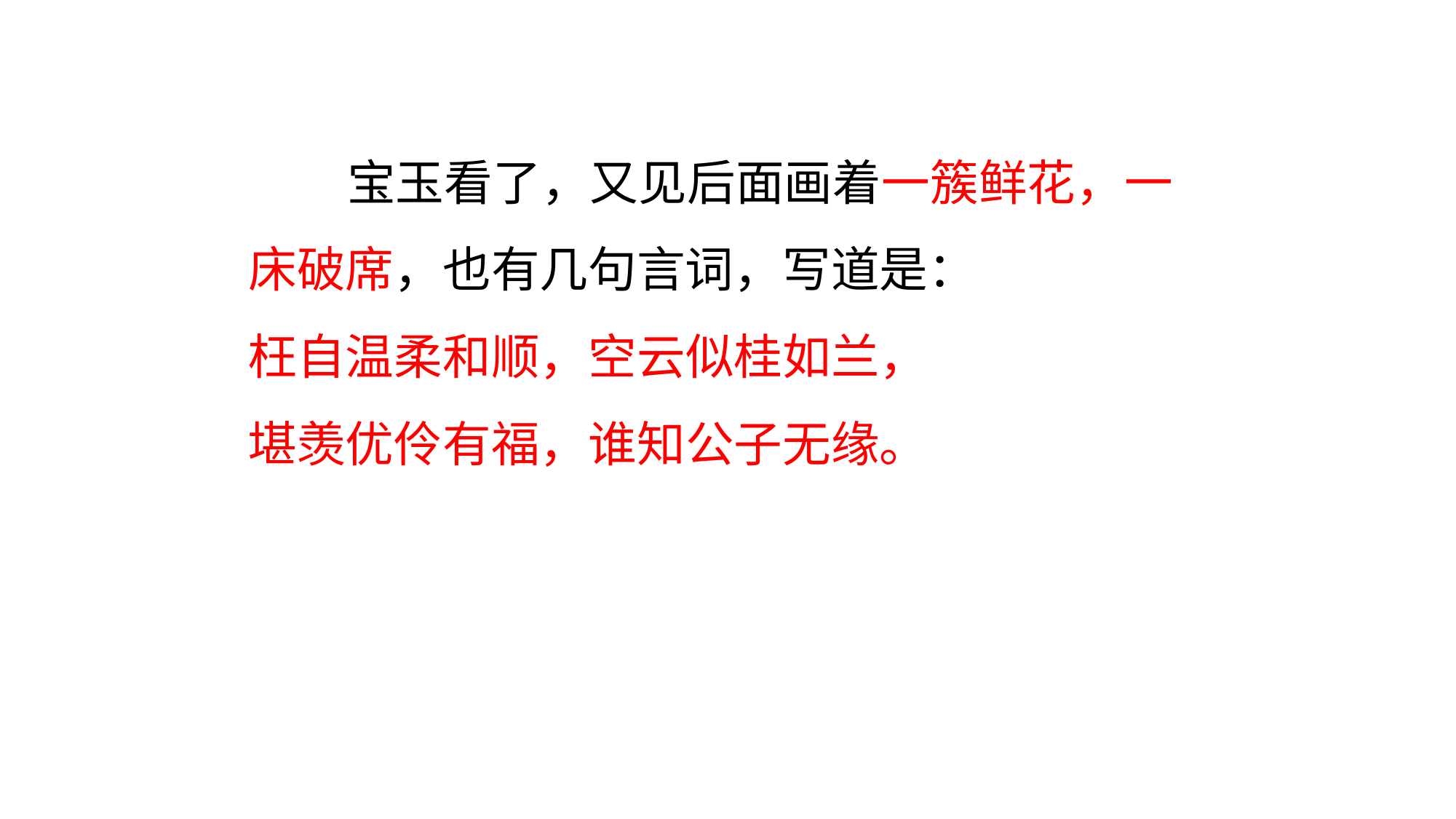

宝玉看了，又见后面画着一簇鲜花，一床破席，也有几句言词，写道是：
枉自温柔和顺，空云似桂如兰，
堪羡优伶有福，谁知公子无缘。